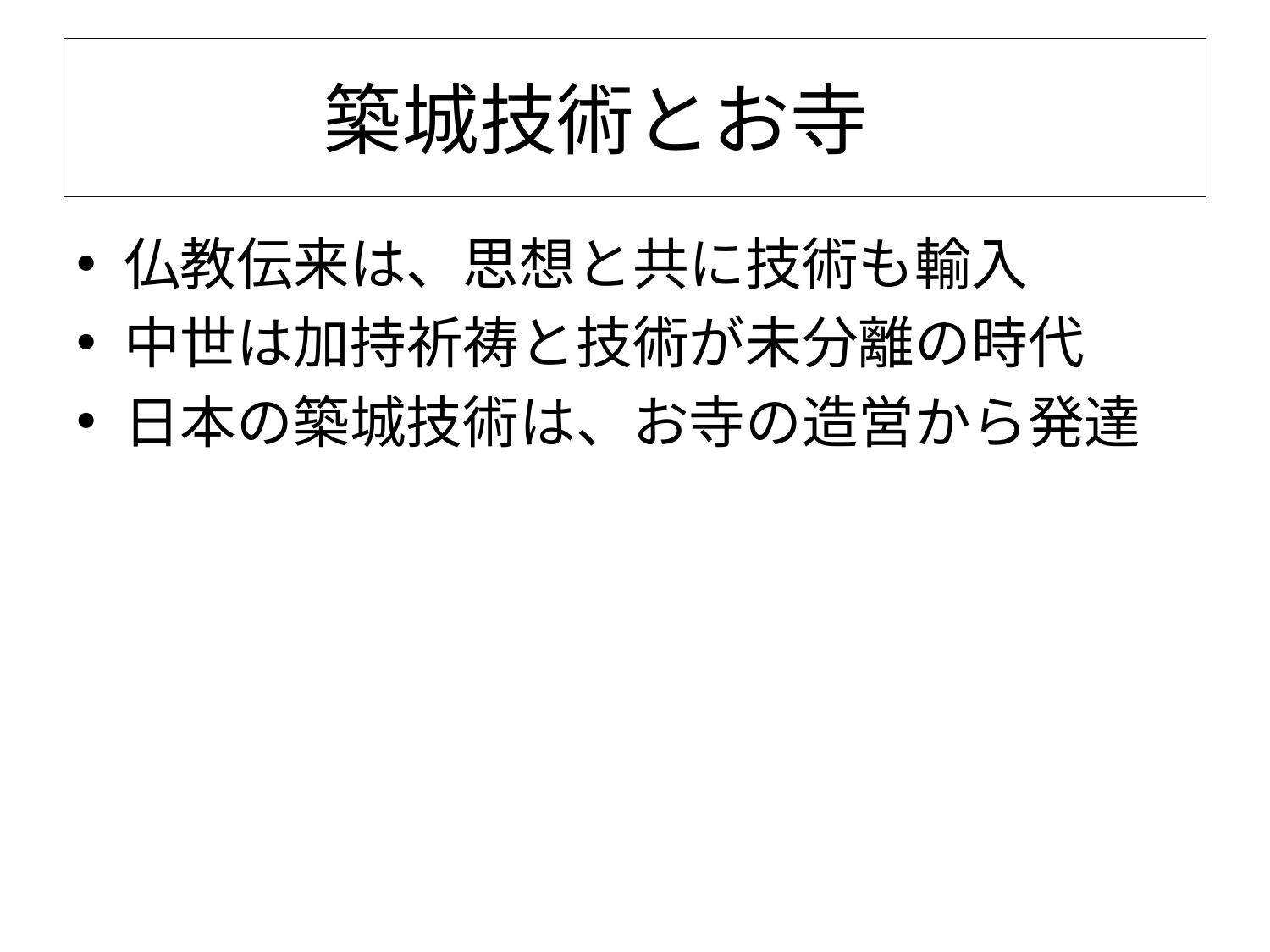

# 築城技術とお寺
仏教伝来は、思想と共に技術も輸入
中世は加持祈祷と技術が未分離の時代
日本の築城技術は、お寺の造営から発達